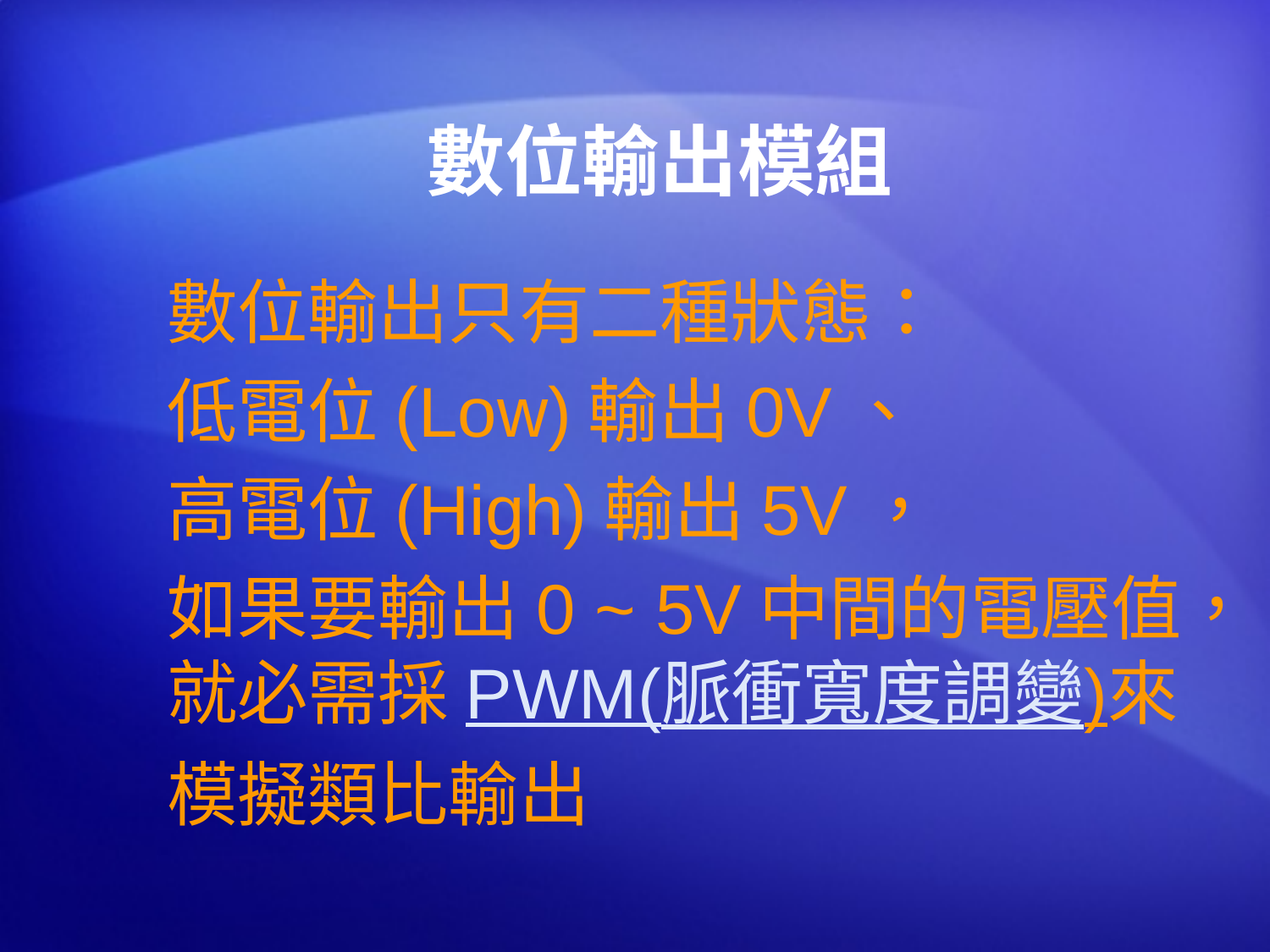

# 數位輸出模組
數位輸出只有二種狀態：
低電位(Low)輸出0V、
高電位(High)輸出5V，
如果要輸出0 ~ 5V中間的電壓值，就必需採PWM(脈衝寬度調變)來模擬類比輸出